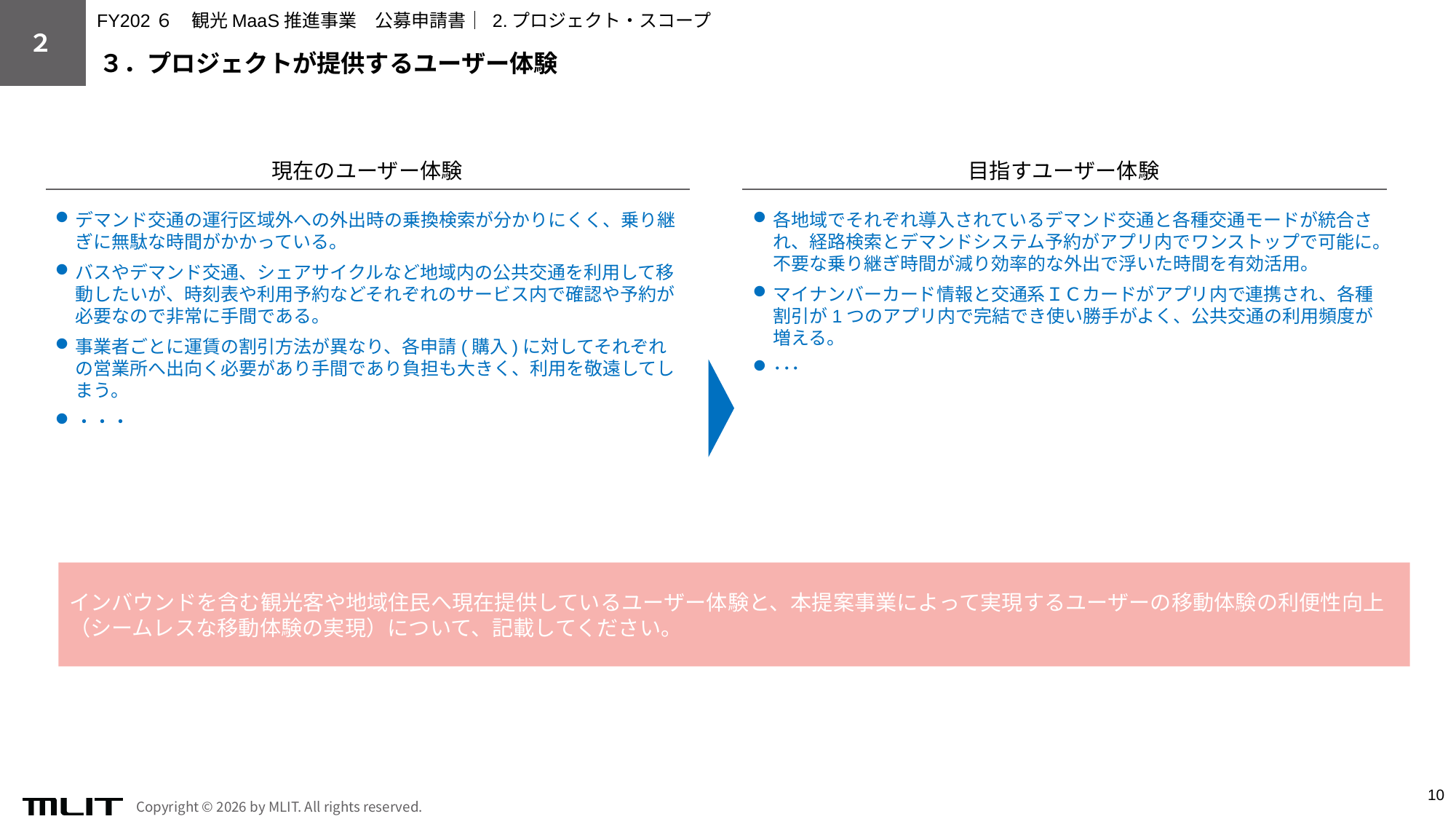

FY202６　観光MaaS推進事業　公募申請書│ 2.プロジェクト・スコープ
２
３．プロジェクトが提供するユーザー体験

現在のユーザー体験

目指すユーザー体験
デマンド交通の運行区域外への外出時の乗換検索が分かりにくく、乗り継ぎに無駄な時間がかかっている。
バスやデマンド交通、シェアサイクルなど地域内の公共交通を利用して移動したいが、時刻表や利用予約などそれぞれのサービス内で確認や予約が必要なので非常に手間である。
事業者ごとに運賃の割引方法が異なり、各申請(購入)に対してそれぞれの営業所へ出向く必要があり手間であり負担も大きく、利用を敬遠してしまう。
・・・

各地域でそれぞれ導入されているデマンド交通と各種交通モードが統合され、経路検索とデマンドシステム予約がアプリ内でワンストップで可能に。不要な乗り継ぎ時間が減り効率的な外出で浮いた時間を有効活用。
マイナンバーカード情報と交通系ＩＣカードがアプリ内で連携され、各種割引が1つのアプリ内で完結でき使い勝手がよく、公共交通の利用頻度が増える。
･･･

インバウンドを含む観光客や地域住民へ現在提供しているユーザー体験と、本提案事業によって実現するユーザーの移動体験の利便性向上（シームレスな移動体験の実現）について、記載してください。
10